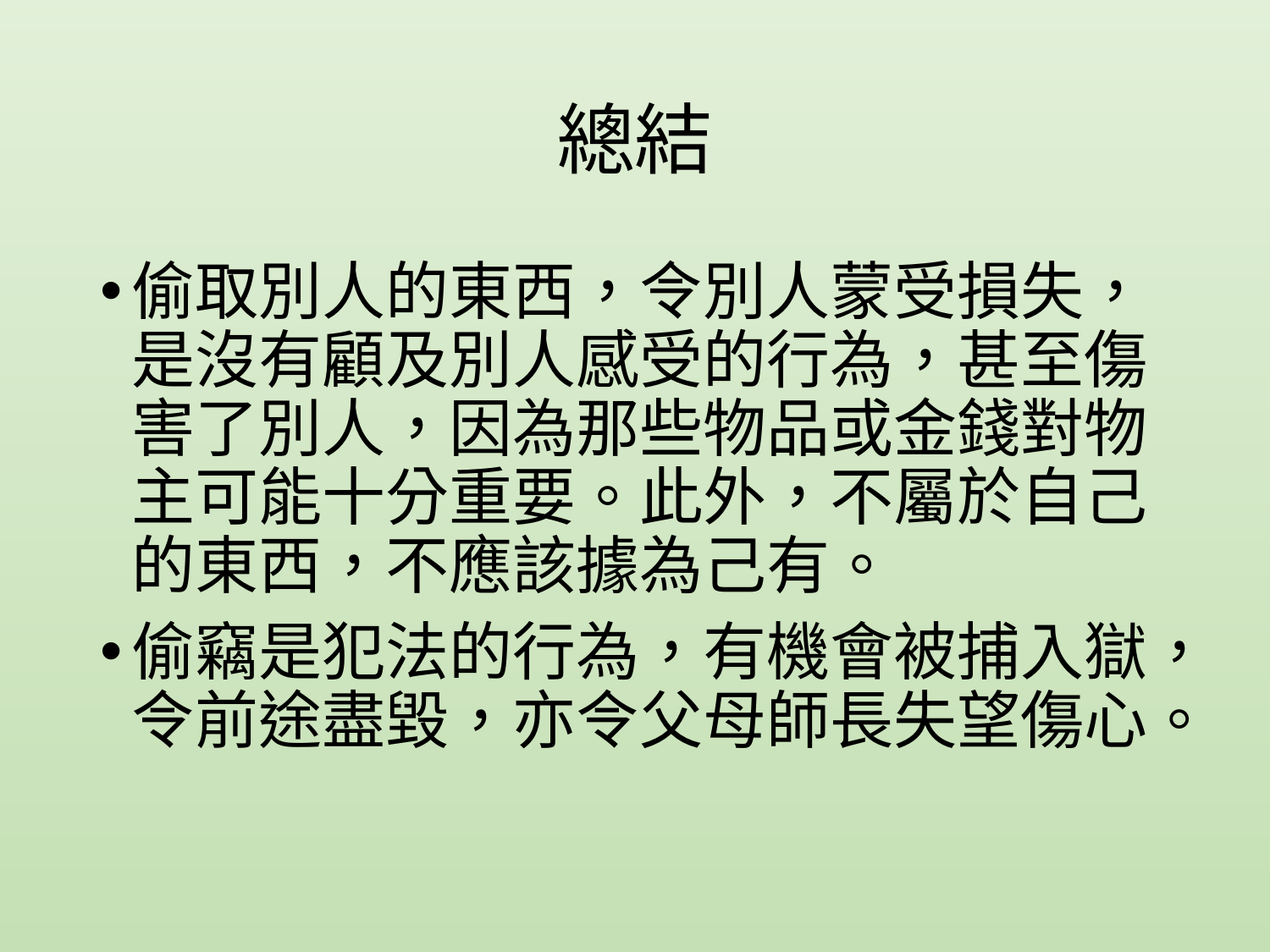

# 總結
偷取別人的東西，令別人蒙受損失，是沒有顧及別人感受的行為，甚至傷害了別人，因為那些物品或金錢對物主可能十分重要。此外，不屬於自己的東西，不應該據為己有。
偷竊是犯法的行為，有機會被捕入獄，令前途盡毀，亦令父母師長失望傷心。